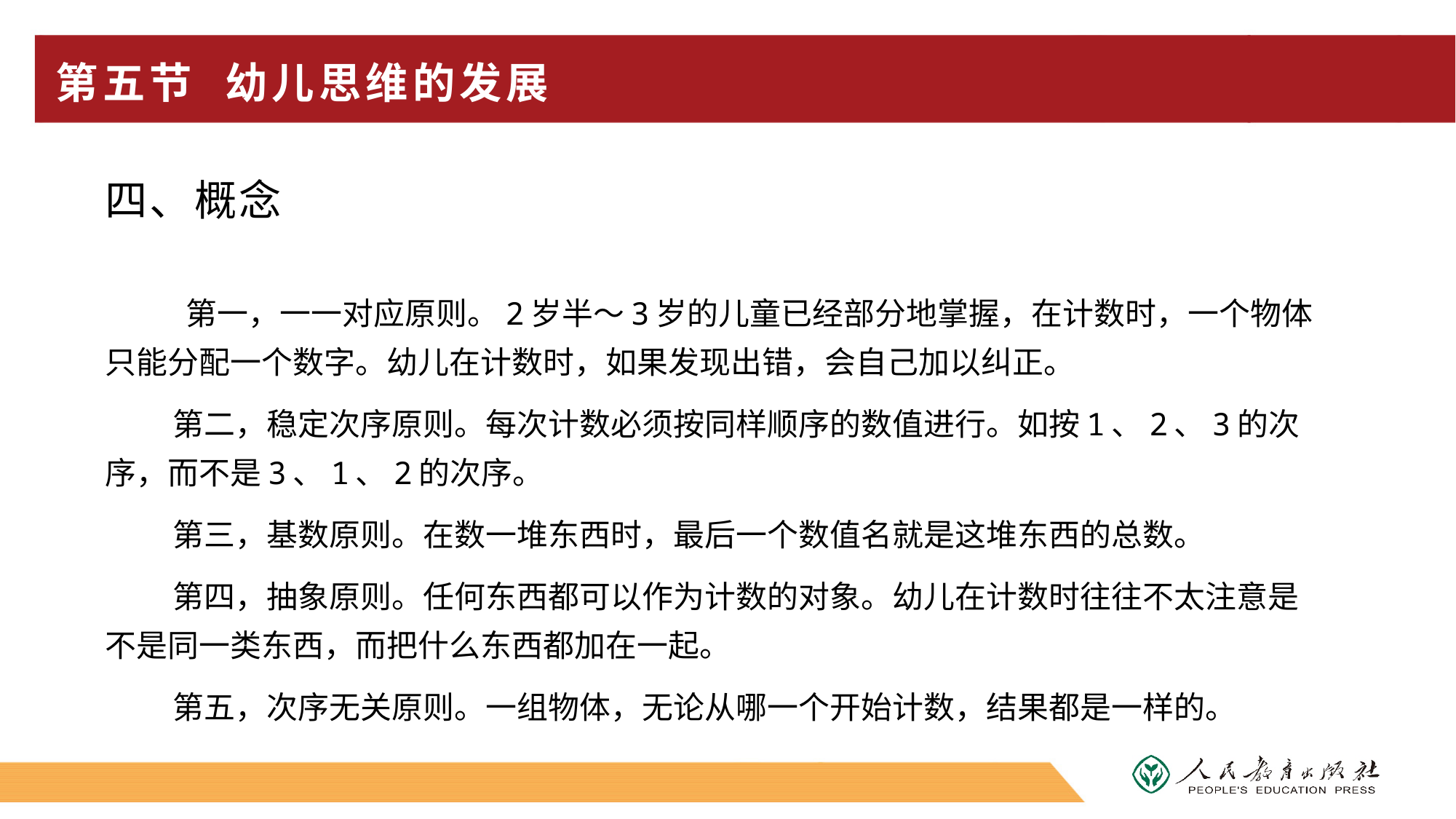

# 第五节  幼儿思维的发展
四、概念
 第一，一一对应原则。2岁半～3岁的儿童已经部分地掌握，在计数时，一个物体只能分配一个数字。幼儿在计数时，如果发现出错，会自己加以纠正。
第二，稳定次序原则。每次计数必须按同样顺序的数值进行。如按1、2、3的次序，而不是3、1、2的次序。
第三，基数原则。在数一堆东西时，最后一个数值名就是这堆东西的总数。
第四，抽象原则。任何东西都可以作为计数的对象。幼儿在计数时往往不太注意是不是同一类东西，而把什么东西都加在一起。
第五，次序无关原则。一组物体，无论从哪一个开始计数，结果都是一样的。